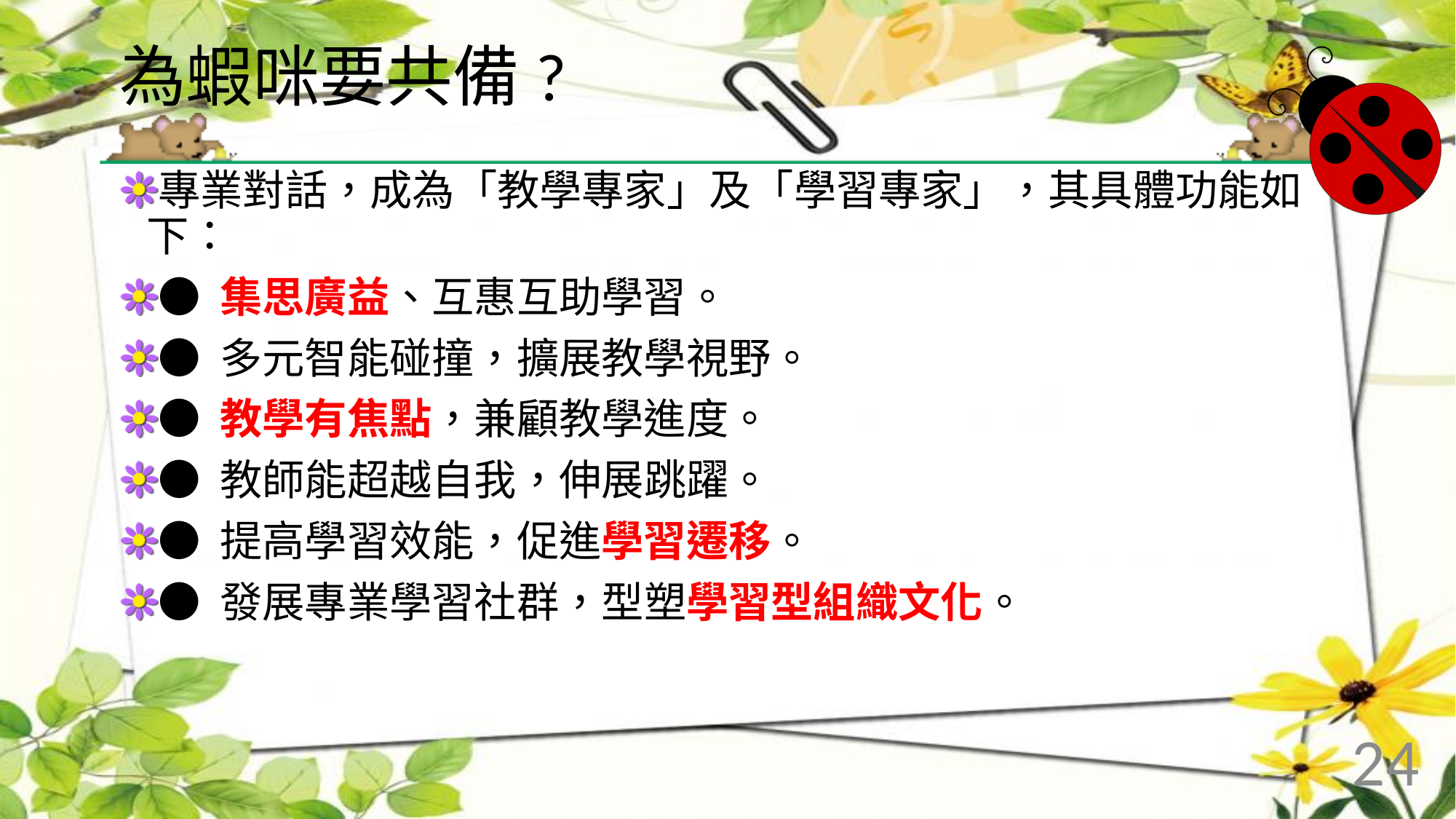

# 為蝦咪要共備?
專業對話，成為「教學專家」及「學習專家」，其具體功能如下：
● 集思廣益、互惠互助學習。
● 多元智能碰撞，擴展教學視野。
● 教學有焦點，兼顧教學進度。
● 教師能超越自我，伸展跳躍。
● 提高學習效能，促進學習遷移。
● 發展專業學習社群，型塑學習型組織文化。
24